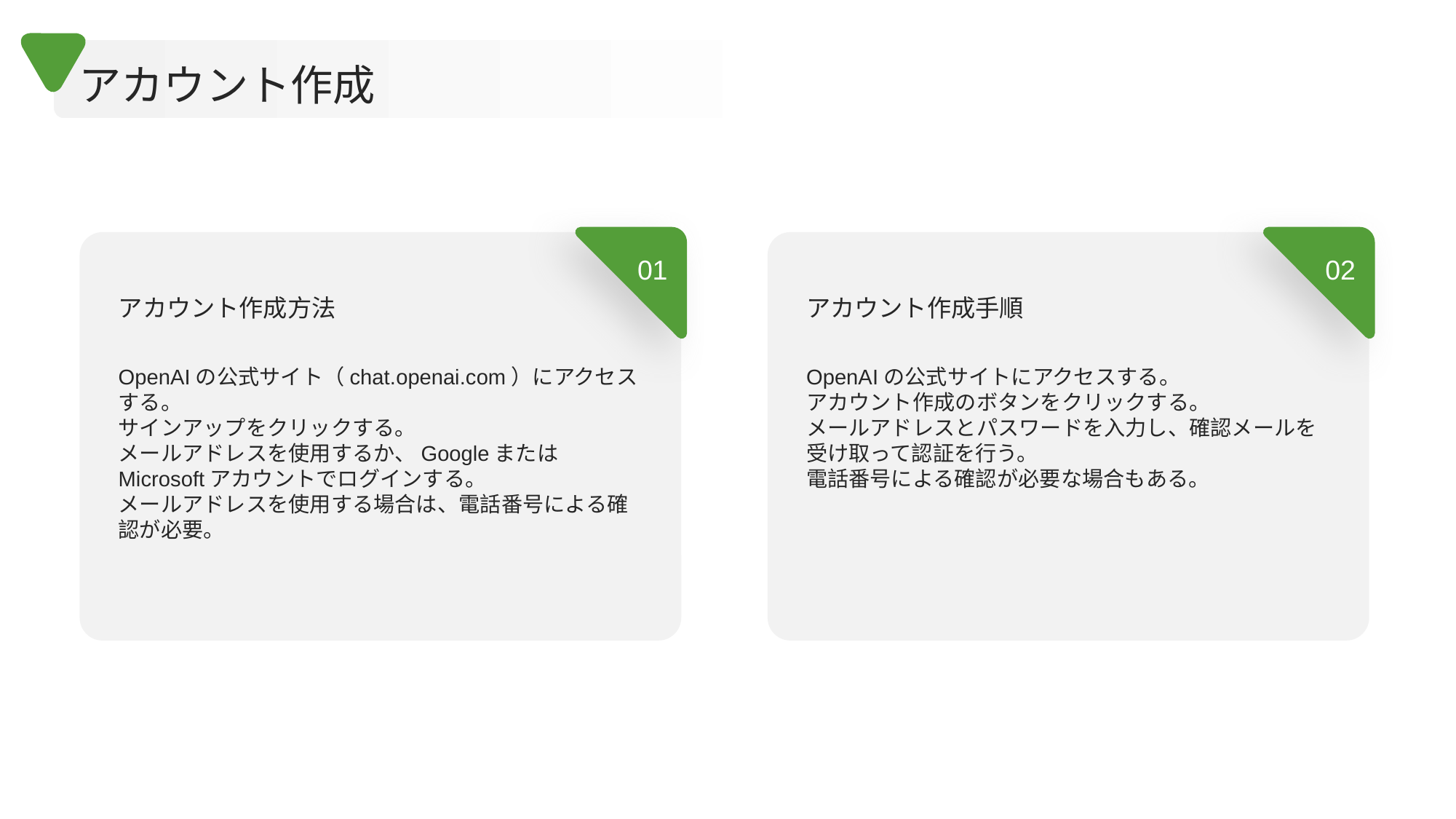

アカウント作成

01
02
アカウント作成方法
アカウント作成手順
OpenAIの公式サイト（chat.openai.com）にアクセスする。
サインアップをクリックする。
メールアドレスを使用するか、GoogleまたはMicrosoftアカウントでログインする。
メールアドレスを使用する場合は、電話番号による確認が必要。
OpenAIの公式サイトにアクセスする。
アカウント作成のボタンをクリックする。
メールアドレスとパスワードを入力し、確認メールを受け取って認証を行う。
電話番号による確認が必要な場合もある。